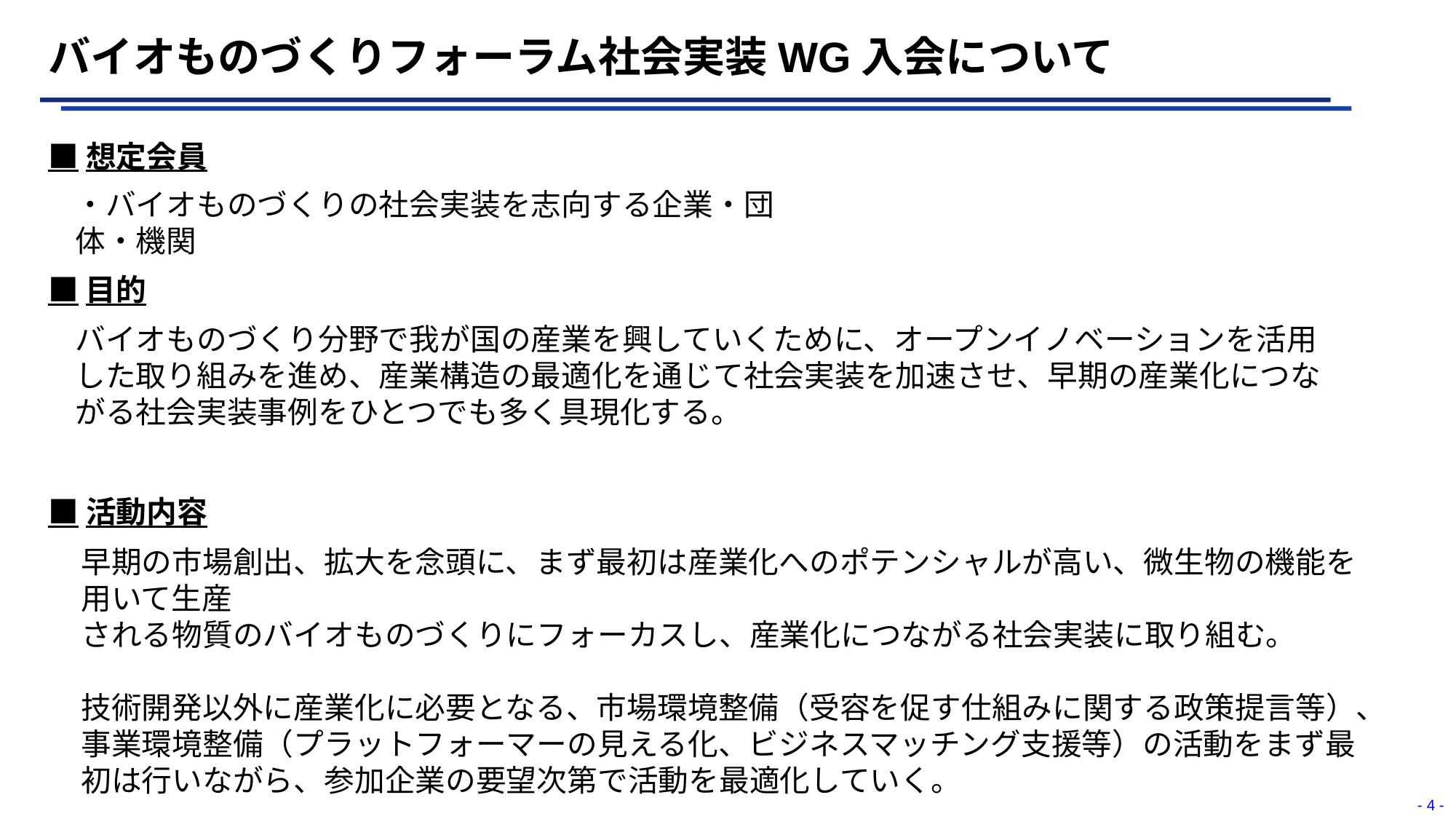

バイオものづくりフォーラム社会実装WG入会について
■想定会員
・バイオものづくりの社会実装を志向する企業・団体・機関
■目的
バイオものづくり分野で我が国の産業を興していくために、オープンイノベーションを活用した取り組みを進め、産業構造の最適化を通じて社会実装を加速させ、早期の産業化につながる社会実装事例をひとつでも多く具現化する。
■活動内容
早期の市場創出、拡大を念頭に、まず最初は産業化へのポテンシャルが高い、微生物の機能を用いて生産
される物質のバイオものづくりにフォーカスし、産業化につながる社会実装に取り組む。

技術開発以外に産業化に必要となる、市場環境整備（受容を促す仕組みに関する政策提言等）、
事業環境整備（プラットフォーマーの見える化、ビジネスマッチング支援等）の活動をまず最初は行いながら、参加企業の要望次第で活動を最適化していく。
- 4 -